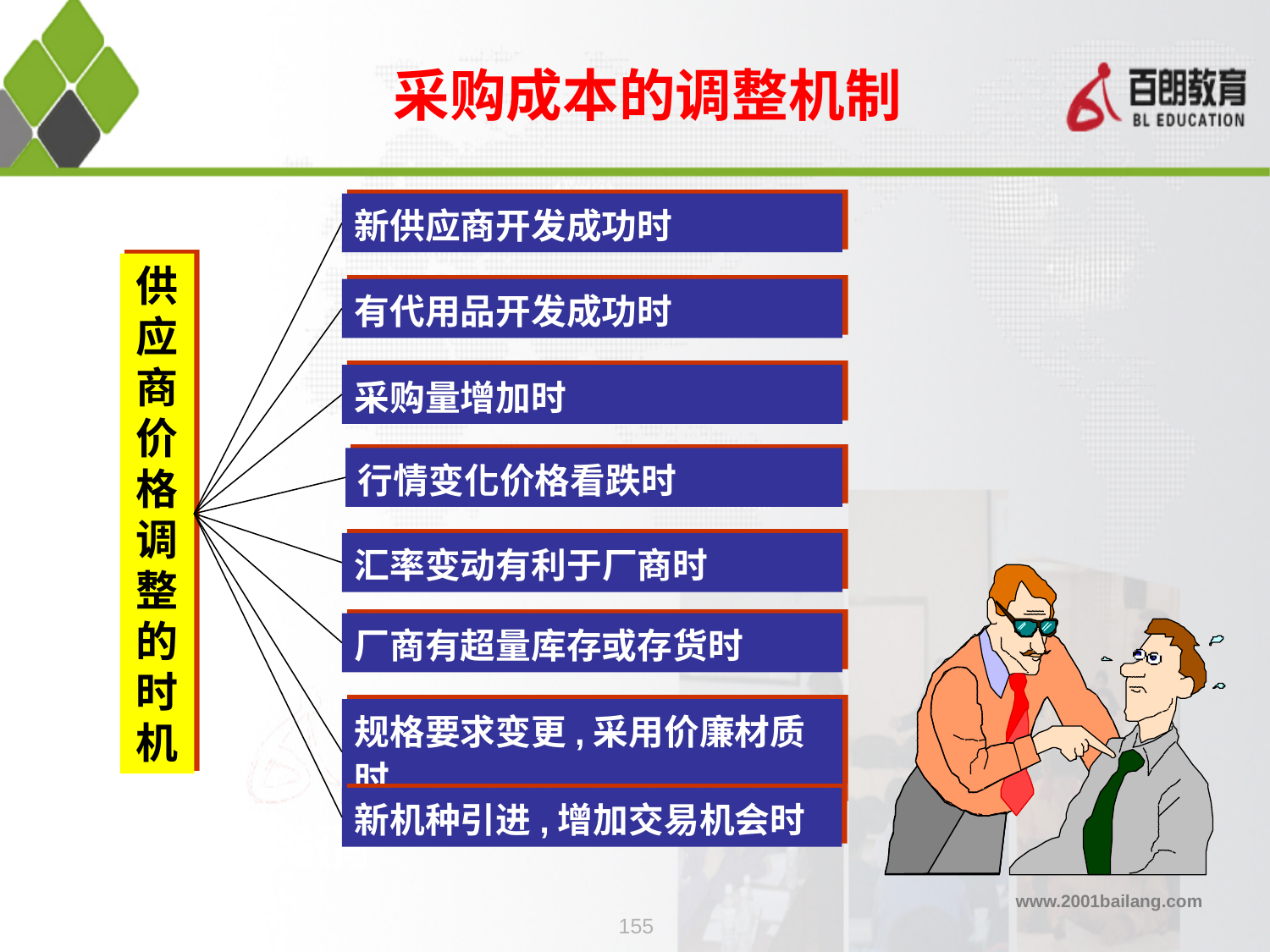

采购成本的调整机制
新供应商开发成功时
供应商价格调整的时机
有代用品开发成功时
采购量增加时
行情变化价格看跌时
汇率变动有利于厂商时

厂商有超量库存或存货时
规格要求变更,采用价廉材质时
新机种引进,增加交易机会时
155